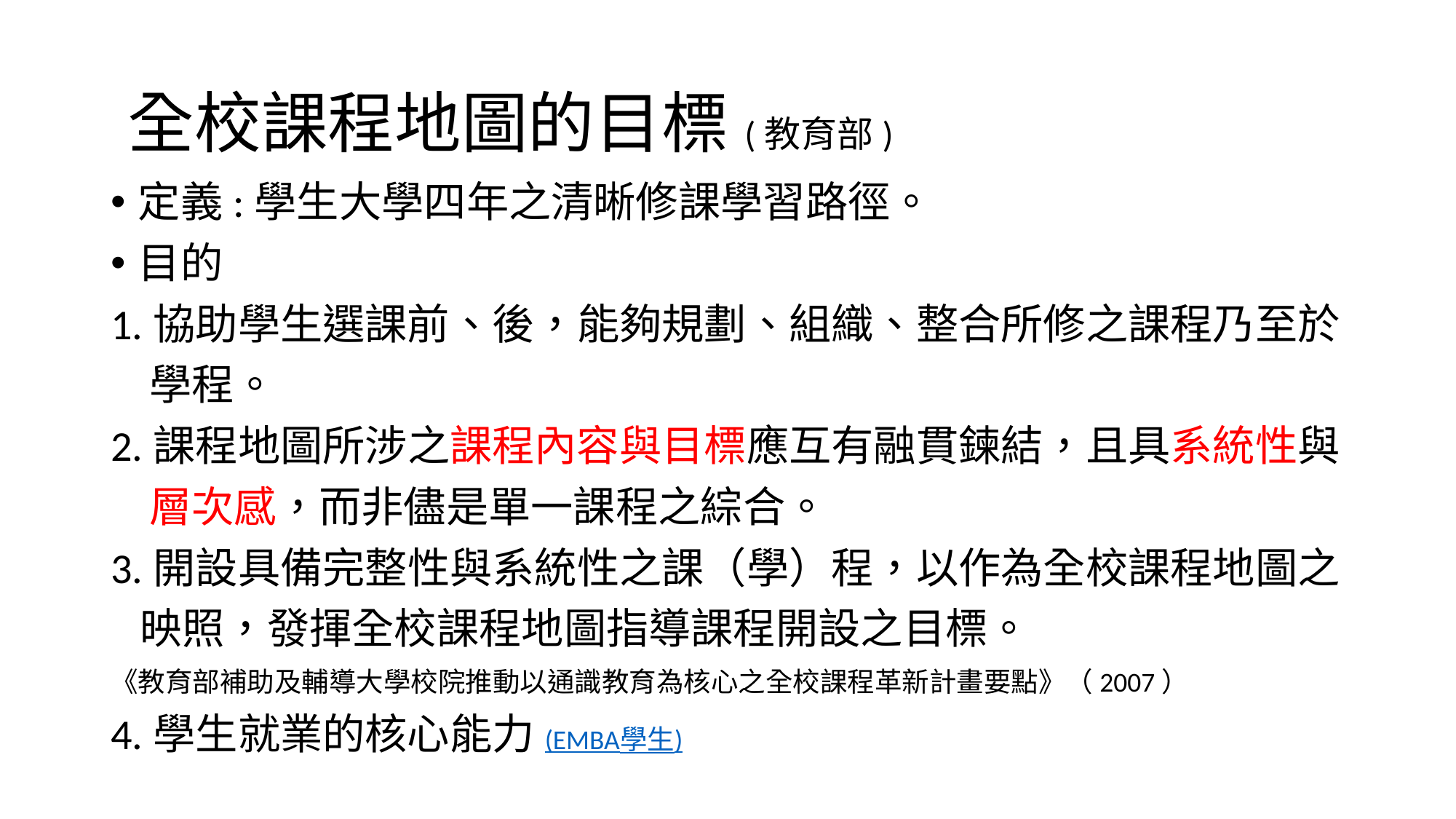

# 全校課程地圖的目標(教育部)
定義:學生大學四年之清晰修課學習路徑。
目的
1.協助學生選課前、後，能夠規劃、組織、整合所修之課程乃至於
   學程。
2.課程地圖所涉之課程內容與目標應互有融貫鍊結，且具系統性與
   層次感，而非儘是單一課程之綜合。
3.開設具備完整性與系統性之課（學）程，以作為全校課程地圖之
  映照，發揮全校課程地圖指導課程開設之目標。
《教育部補助及輔導大學校院推動以通識教育為核心之全校課程革新計畫要點》（2007）
4.學生就業的核心能力(EMBA學生)